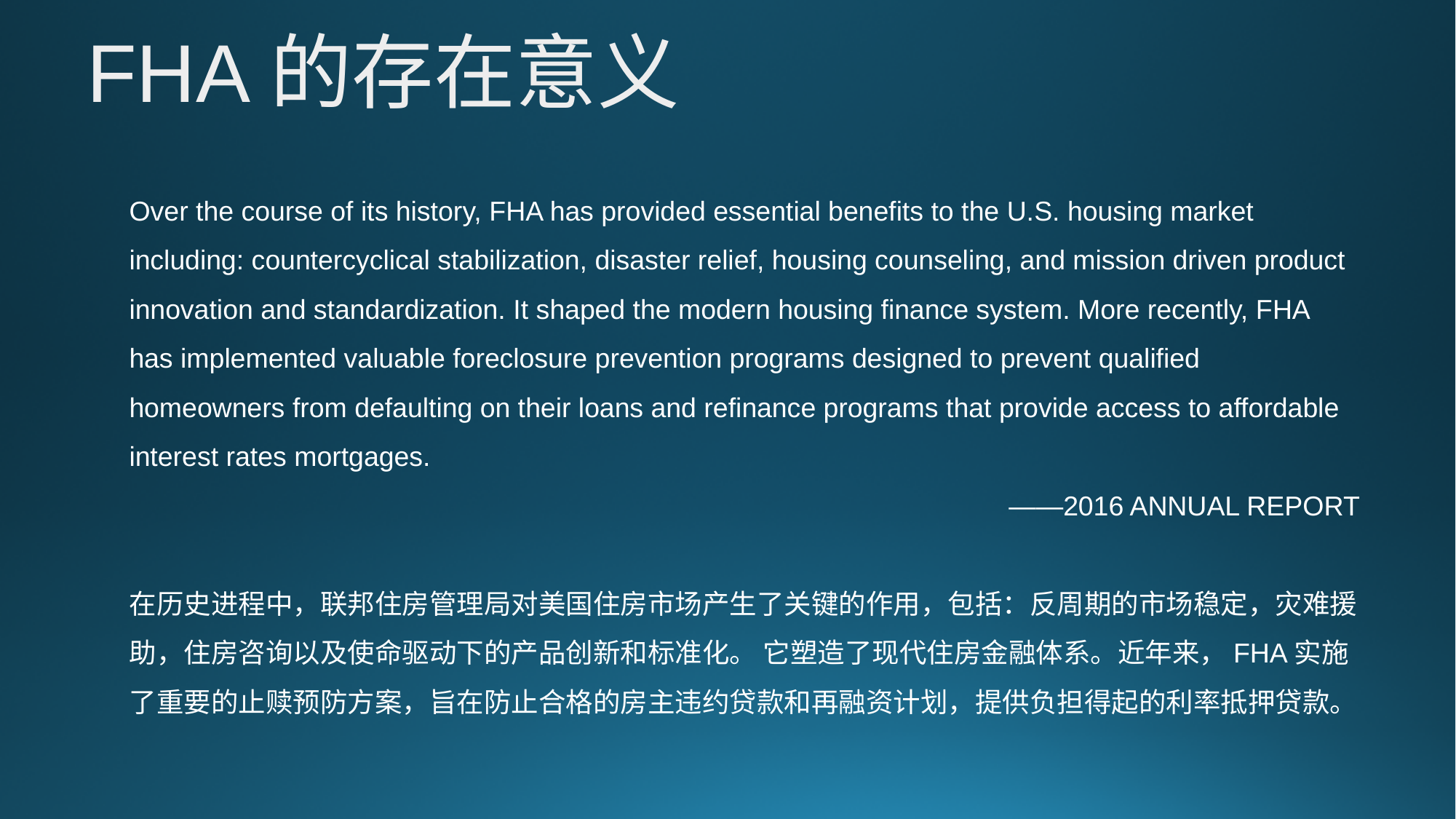

FHA的存在意义
Over the course of its history, FHA has provided essential benefits to the U.S. housing market including: countercyclical stabilization, disaster relief, housing counseling, and mission driven product innovation and standardization. It shaped the modern housing finance system. More recently, FHA has implemented valuable foreclosure prevention programs designed to prevent qualified homeowners from defaulting on their loans and refinance programs that provide access to affordable interest rates mortgages.
——2016 ANNUAL REPORT

在历史进程中，联邦住房管理局对美国住房市场产生了关键的作用，包括：反周期的市场稳定，灾难援助，住房咨询以及使命驱动下的产品创新和标准化。 它塑造了现代住房金融体系。近年来，FHA实施了重要的止赎预防方案，旨在防止合格的房主违约贷款和再融资计划，提供负担得起的利率抵押贷款。